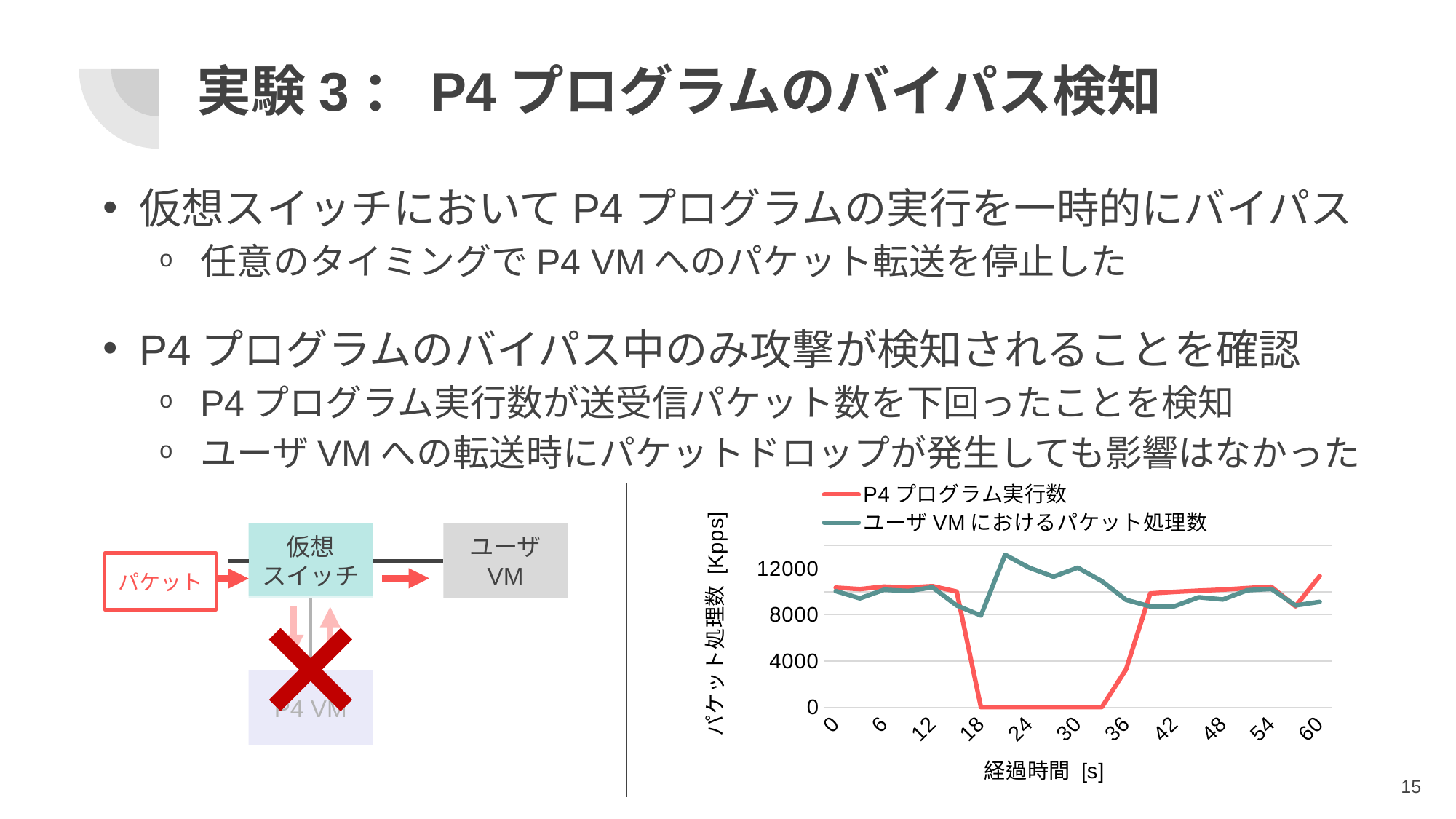

# 実験3：P4プログラムのバイパス検知
仮想スイッチにおいてP4プログラムの実行を一時的にバイパス
任意のタイミングでP4 VMへのパケット転送を停止した

P4プログラムのバイパス中のみ攻撃が検知されることを確認
P4プログラム実行数が送受信パケット数を下回ったことを検知
ユーザVMへの転送時にパケットドロップが発生しても影響はなかった

### Chart

| Category | P4プログラム実行数 | ユーザVMにおけるパケット処理数 |
|---|---|---|
| 0 | 10366.333333333334 | 10067.333333333334 |
| 3 | 10236.333333333334 | 9439.0 |
| 6 | 10450.666666666666 | 10182.666666666666 |
| 9 | 10378.0 | 10071.0 |
| 12 | 10492.0 | 10393.333333333334 |
| 15 | 10022.333333333334 | 8825.0 |
| 18 | 0.0 | 7952.0 |
| 21 | 0.0 | 13214.333333333334 |
| 24 | 0.0 | 12088.0 |
| 27 | 0.0 | 11315.0 |
| 30 | 0.0 | 12098.0 |
| 33 | 0.0 | 10922.0 |
| 36 | 3277.0 | 9306.666666666666 |
| 39 | 9862.666666666666 | 8737.333333333334 |
| 42 | 9997.666666666666 | 8754.666666666666 |
| 45 | 10103.0 | 9531.333333333334 |
| 48 | 10192.0 | 9342.0 |
| 51 | 10328.0 | 10137.333333333334 |
| 54 | 10439.0 | 10256.333333333334 |
| 57 | 8748.333333333334 | 8826.0 |
| 60 | 11366.666666666666 | 9133.666666666666 |
仮想
スイッチ
ユーザ
VM
パケット

P4 VM
15